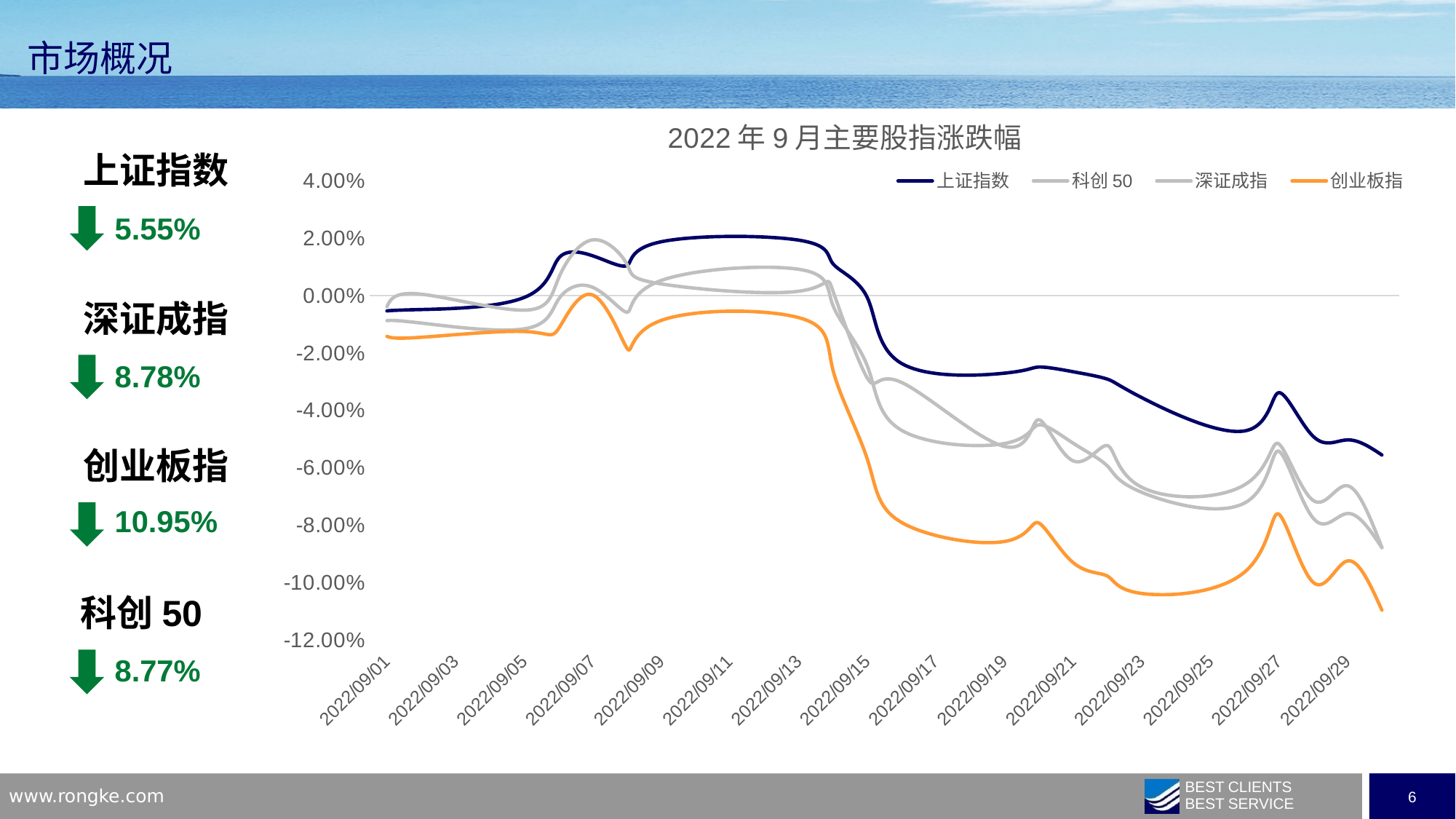

市场概况

### Chart: 2022年9月主要股指涨跌幅

| Category | 上证指数 | 科创50 | 深证成指 | 创业板指 |
|---|---|---|---|---|
| 44805 | -0.005358326552967196 | -0.003880809547807451 | -0.008750982911201466 | -0.014223618140402294 |
| 44806 | -0.004890389164388886 | 0.0004504415696771069 | -0.009597494038635301 | -0.014546990059853937 |
| 44809 | -0.0006951605892788759 | -0.0051120942007543135 | -0.011602954070106475 | -0.012531439963252677 |
| 44810 | 0.012900381738724764 | 0.005951014916336428 | -0.0013528588733618951 | -0.011585522632941547 |
| 44811 | 0.013789693872637176 | 0.01934898082010461 | 0.0028170264022997493 | 0.00015036483020680613 |
| 44812 | 0.01044564665518144 | 0.010796515303213239 | -0.005828716003116741 | -0.018444065197412485 |
| 44813 | 0.018711374632284672 | 0.004009104785742457 | 0.005246749124161676 | -0.008636348941176819 |
| 44817 | 0.019255698489927475 | 0.0014702964474648805 | 0.009112947623057144 | -0.007698873827723496 |
| 44818 | 0.01105639488719068 | 0.0016002427217702841 | -0.0034707023930776737 | -0.02590647914467037 |
| 44819 | -0.0006930057788268051 | -0.02872385668887778 | -0.02444466548571045 | -0.05688673062080374 |
| 44820 | -0.023652979581328393 | -0.030241256232783842 | -0.04691130879437311 | -0.07898226858239898 |
| 44823 | -0.027024414751919745 | -0.05255044814468679 | -0.051519886600583265 | -0.08560435126640453 |
| 44824 | -0.024899615500619587 | -0.04322345233064673 | -0.0450132981767698 | -0.07917433874196733 |
| 44825 | -0.026532399698726228 | -0.05755648753860876 | -0.051395899997466854 | -0.09294161032135329 |
| 44826 | -0.02911436228634512 | -0.052237722432233014 | -0.05935822655385614 | -0.097647932246269 |
| 44827 | -0.03552885825213403 | -0.06673751231357494 | -0.06849980534949629 | -0.1036835337361296 |
| 44830 | -0.04712845274803601 | -0.06587431165137347 | -0.0722111263851134 | -0.09623458065077362 |
| 44831 | -0.03381366036152467 | -0.05167840958191594 | -0.05422190590733711 | -0.07612681516902198 |
| 44832 | -0.04905191775319595 | -0.07135215896799751 | -0.07753160733769482 | -0.09984586535037598 |
| 44833 | -0.050258049481818 | -0.06621801857571319 | -0.07586097884063248 | -0.09236637244827683 |
| 44834 | -0.05550894780355797 | -0.08767974323082384 | -0.08777897736814566 | -0.10949442442152046 |
上证指数
5.55%

深证成指
8.78%

创业板指
10.95%

科创50
8.77%